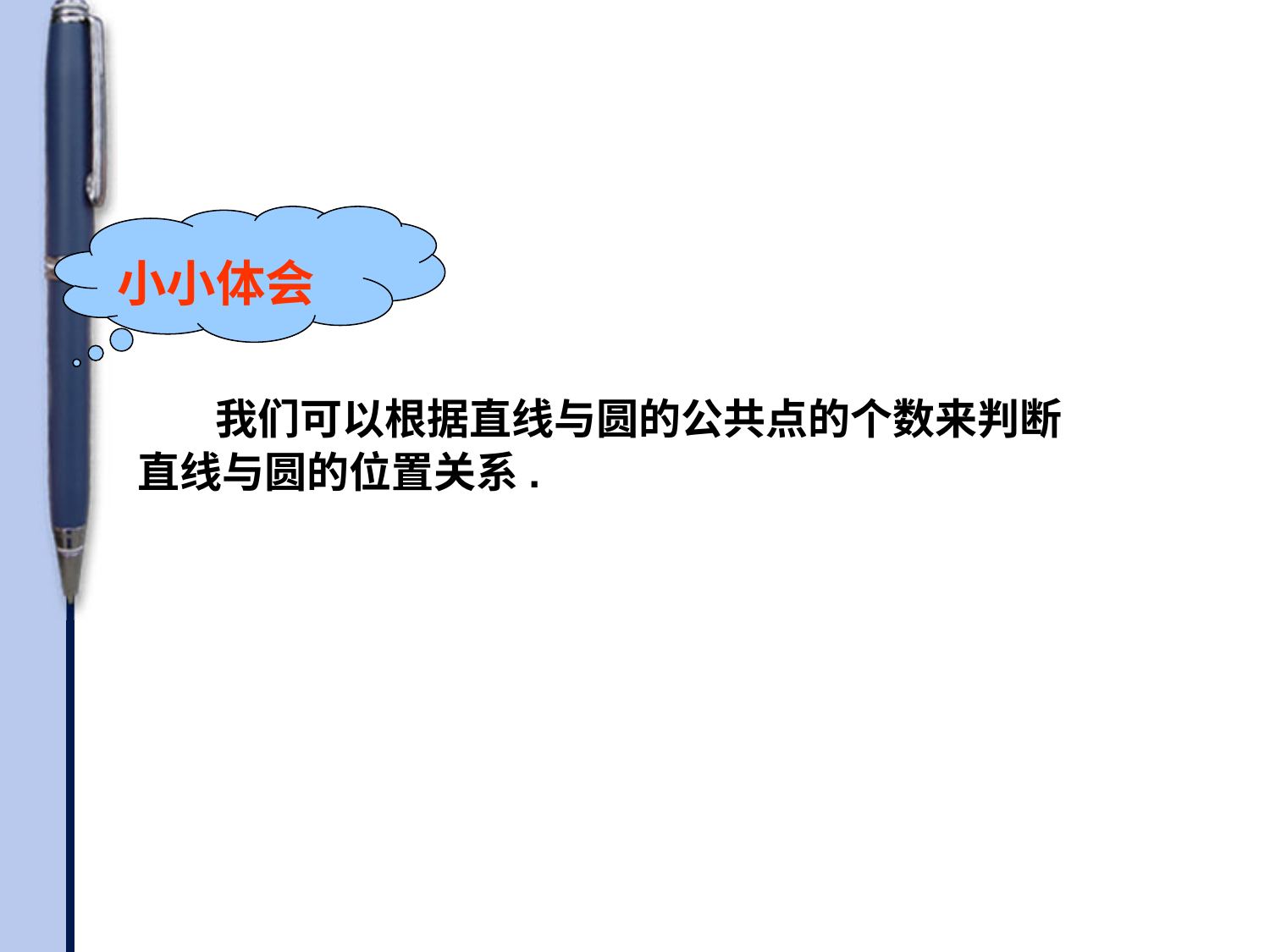

小小体会

     我们可以根据直线与圆的公共点的个数来判断直线与圆的位置关系.